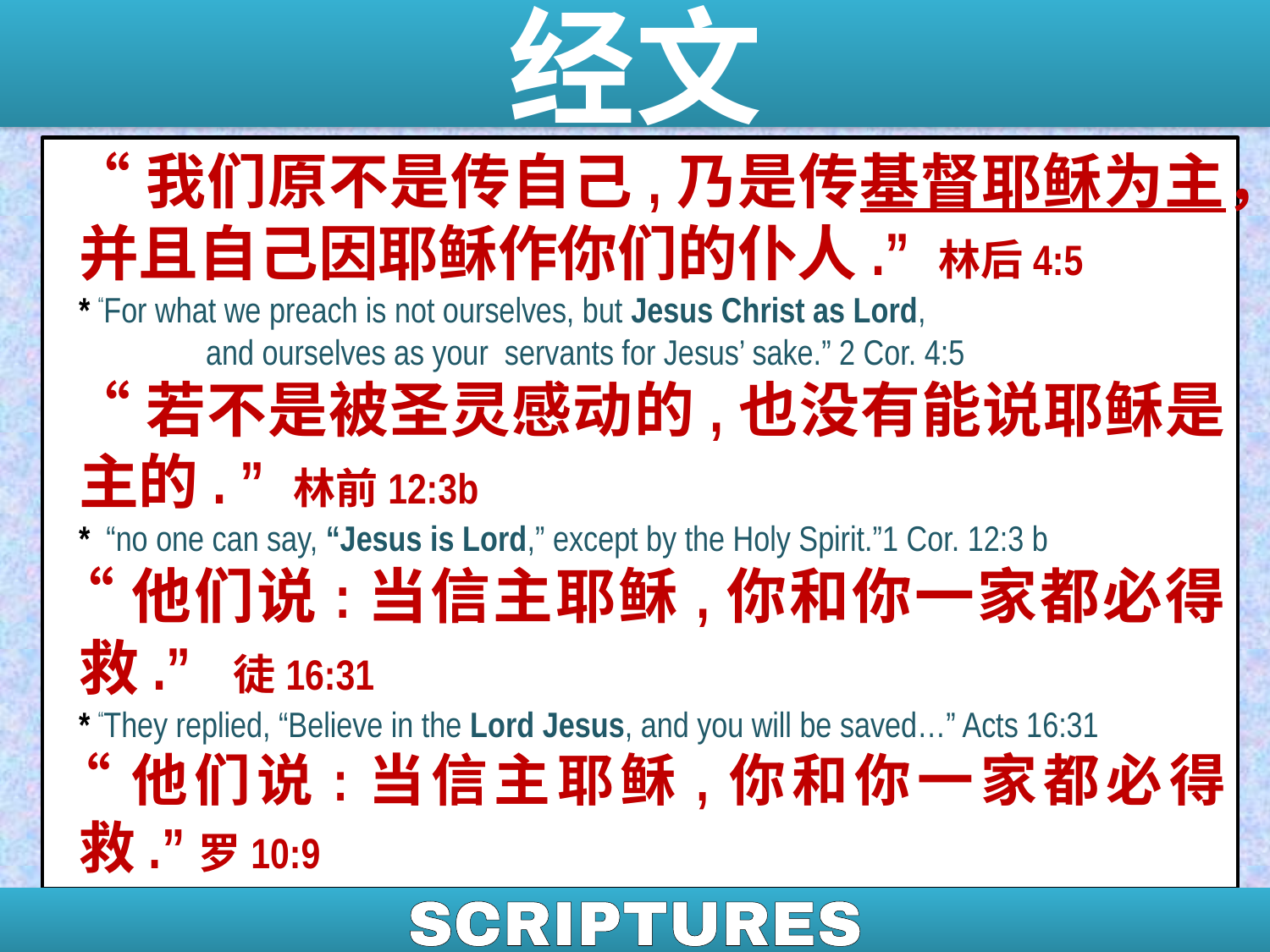

经文
 “我们原不是传自己,乃是传基督耶稣为主，并且自己因耶稣作你们的仆人.” 林后4:5
	* “For what we preach is not ourselves, but Jesus Christ as Lord,
		and ourselves as your  servants for Jesus’ sake.” 2 Cor. 4:5
 “若不是被圣灵感动的,也没有能说耶稣是主的. ” 林前12:3b
	*  “no one can say, “Jesus is Lord,” except by the Holy Spirit.”1 Cor. 12:3 b
“他们说:当信主耶稣,你和你一家都必得救.”  徒16:31
	* “They replied, “Believe in the Lord Jesus, and you will be saved…” Acts 16:31
“他们说:当信主耶稣,你和你一家都必得救.”罗10:9
	*  “If you declare with your mouth, “Jesus is Lord,” and believe in your heart that
		God raised him from the dead, you will be saved.” Rom. 10:9
SCRIPTURES